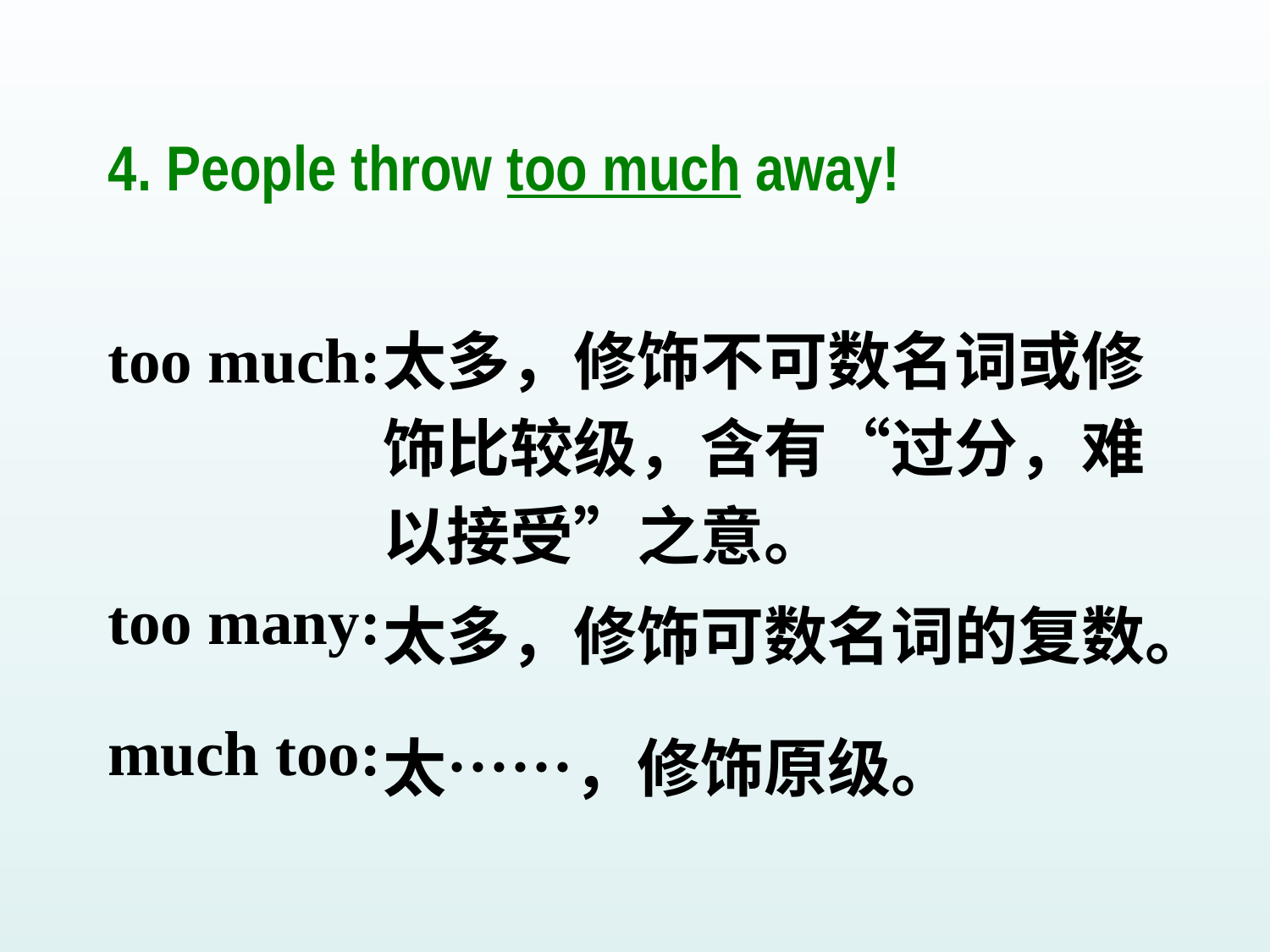

4. People throw too much away!
too much:

too many:
much too:
太多，修饰不可数名词或修饰比较级，含有“过分，难以接受”之意。
太多，修饰可数名词的复数。
太……，修饰原级。